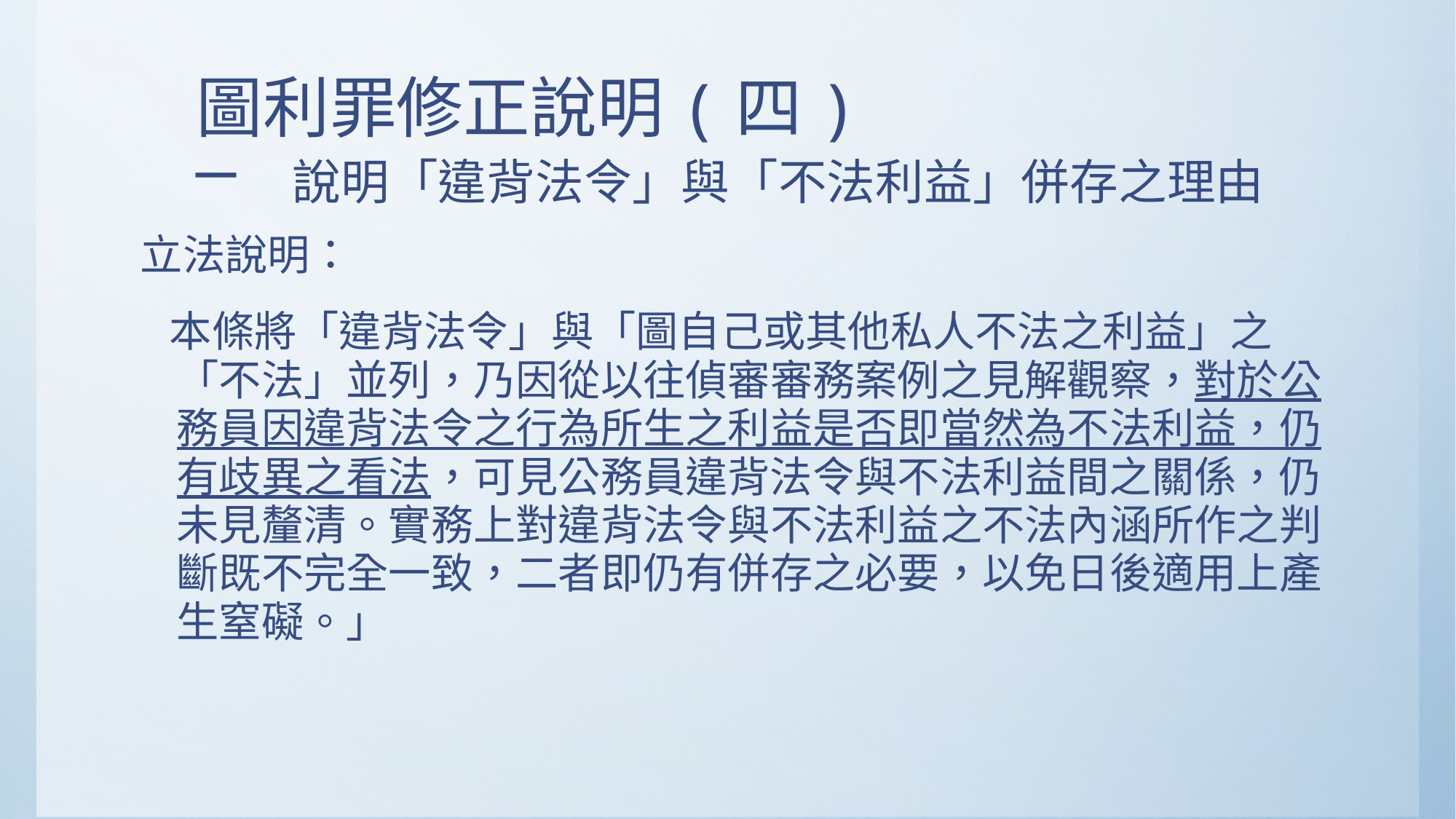

圖利罪修正說明(四)
─ 說明「違背法令」與「不法利益」併存之理由
立法說明：
  本條將「違背法令」與「圖自己或其他私人不法之利益」之「不法」並列，乃因從以往偵審審務案例之見解觀察，對於公務員因違背法令之行為所生之利益是否即當然為不法利益，仍有歧異之看法，可見公務員違背法令與不法利益間之關係，仍未見釐清。實務上對違背法令與不法利益之不法內涵所作之判斷既不完全一致，二者即仍有併存之必要，以免日後適用上產生窒礙。」